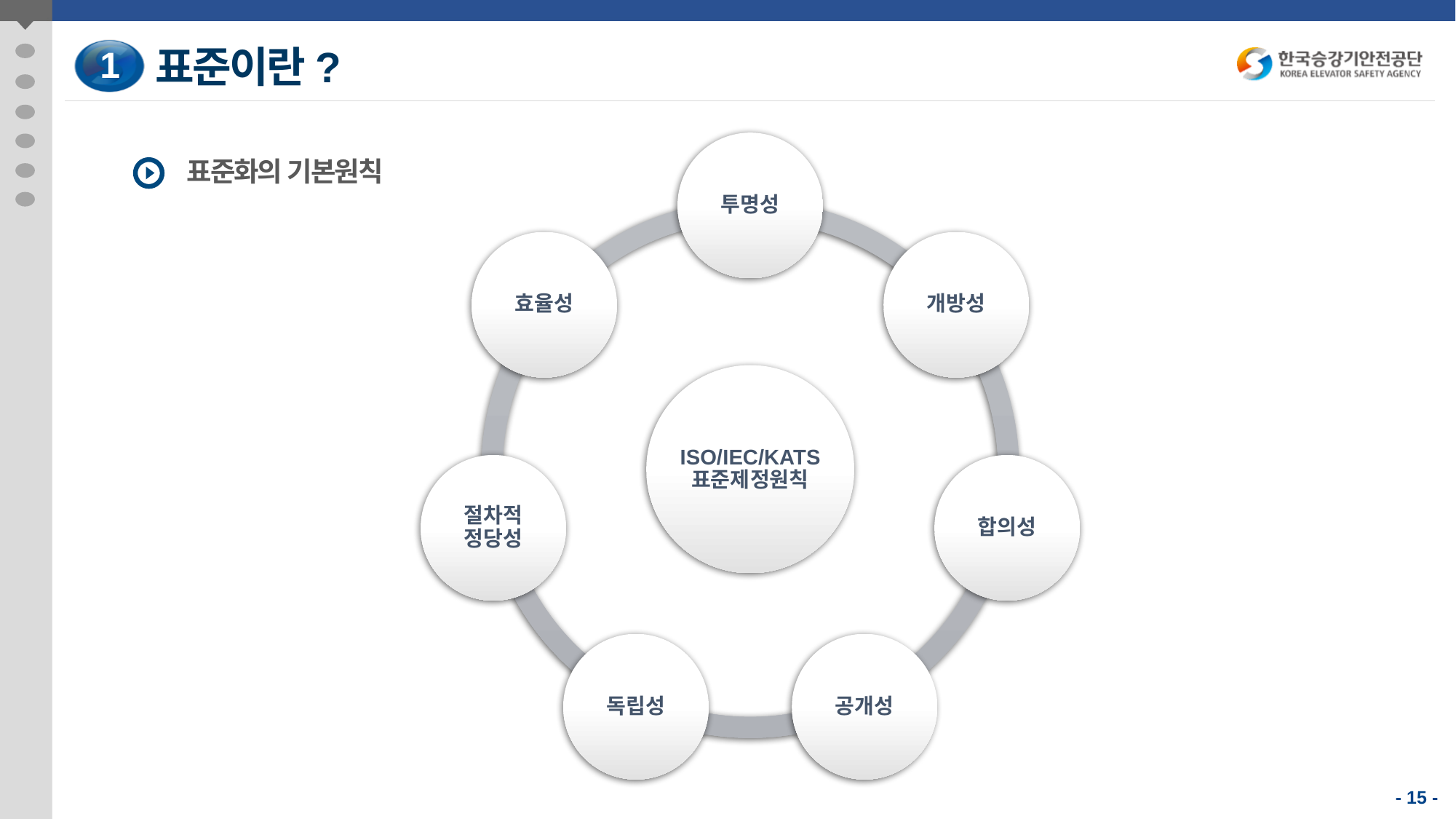

표준이란?
1
ISO/IEC/KATS 표준제정원칙
투명성
개방성
합의성
공개성
독립성
절차적
정당성
효율성
표준화의 기본원칙